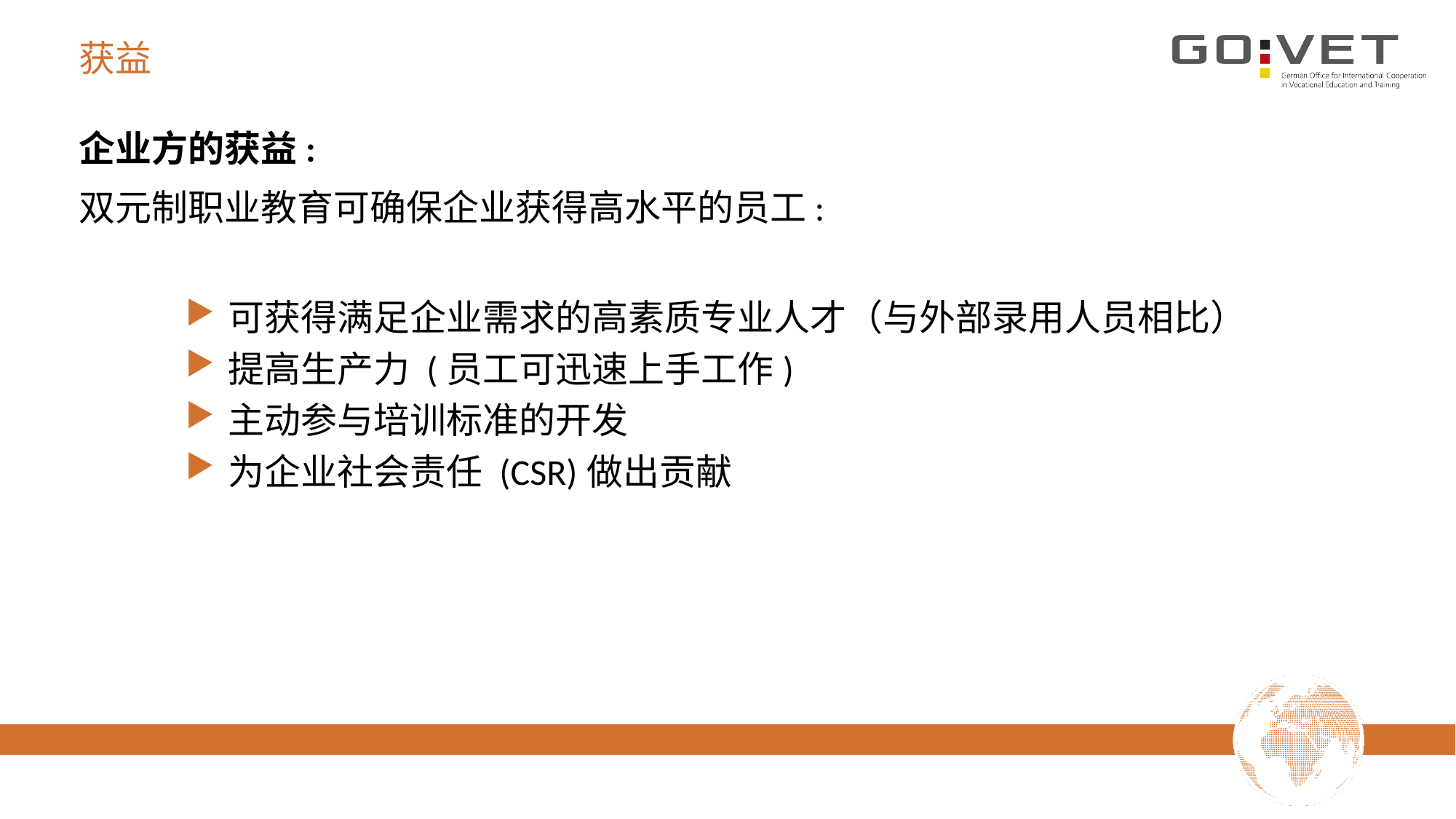

# 获益
企业方的获益:
双元制职业教育可确保企业获得高水平的员工:

可获得满足企业需求的高素质专业人才（与外部录用人员相比）
提高生产力 (员工可迅速上手工作)
主动参与培训标准的开发
为企业社会责任 (CSR)做出贡献